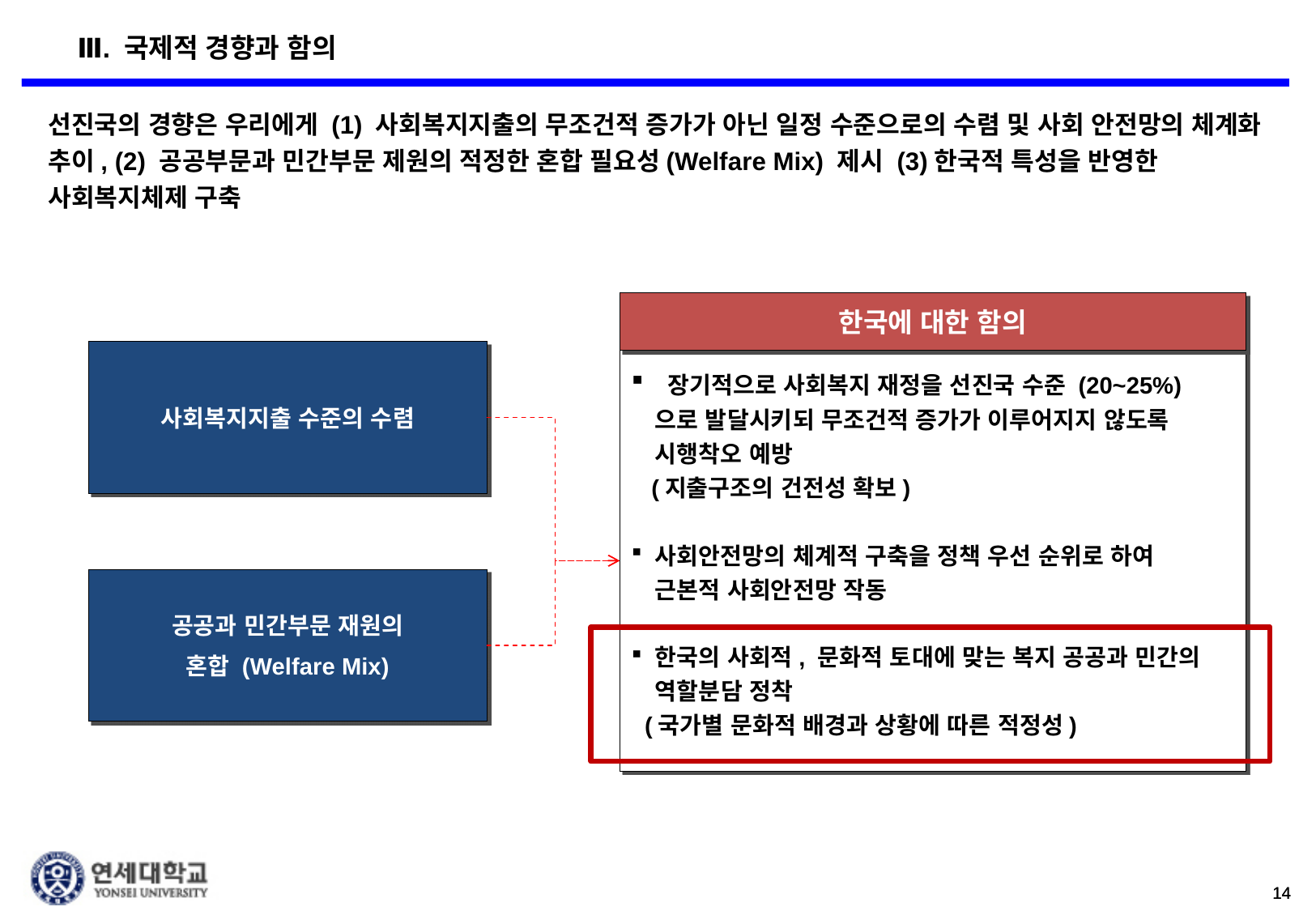

Ⅲ. 국제적 경향과 함의
선진국의 경향은 우리에게 (1) 사회복지지출의 무조건적 증가가 아닌 일정 수준으로의 수렴 및 사회 안전망의 체계화 추이, (2) 공공부문과 민간부문 제원의 적정한 혼합 필요성(Welfare Mix) 제시 (3)한국적 특성을 반영한 사회복지체제 구축

 장기적으로 사회복지 재정을 선진국 수준 (20~25%)으로 발달시키되 무조건적 증가가 이루어지지 않도록 시행착오 예방
   (지출구조의 건전성 확보)

사회안전망의 체계적 구축을 정책 우선 순위로 하여 근본적 사회안전망 작동

한국의 사회적, 문화적 토대에 맞는 복지 공공과 민간의 역할분담 정착
  (국가별 문화적 배경과 상황에 따른 적정성)
한국에 대한 함의
사회복지지출 수준의 수렴

공공과 민간부문 재원의
혼합 (Welfare Mix)